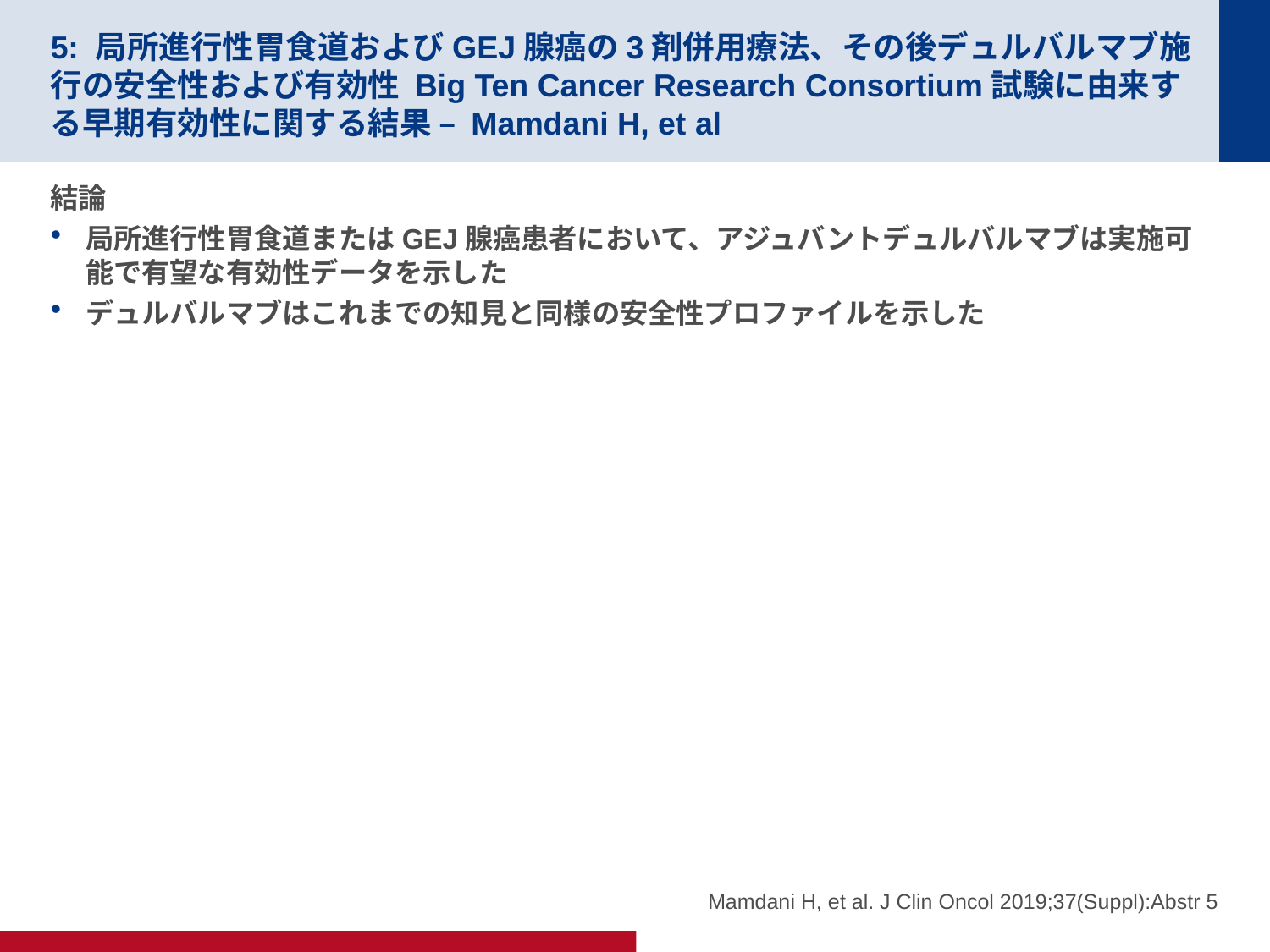

# 5: 局所進行性胃食道およびGEJ腺癌の3剤併用療法、その後デュルバルマブ施行の安全性および有効性 Big Ten Cancer Research Consortium試験に由来する早期有効性に関する結果 – Mamdani H, et al
結論
局所進行性胃食道またはGEJ腺癌患者において、アジュバントデュルバルマブは実施可能で有望な有効性データを示した
デュルバルマブはこれまでの知見と同様の安全性プロファイルを示した

Mamdani H, et al. J Clin Oncol 2019;37(Suppl):Abstr 5